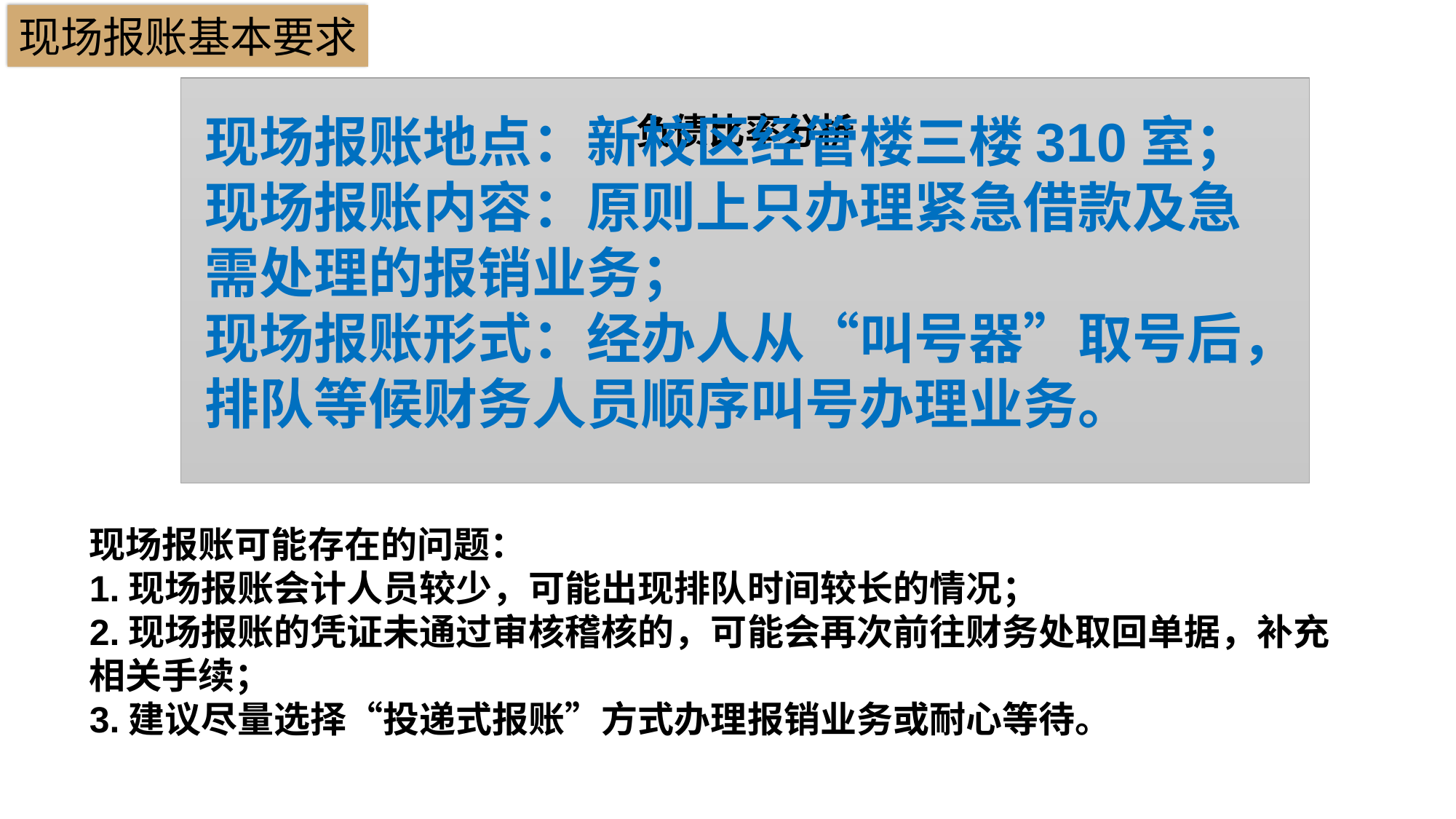

现场报账基本要求

### Chart: 负债比率分析

| Category |
|---|
现场报账地点：新校区经管楼三楼310室；
现场报账内容：原则上只办理紧急借款及急需处理的报销业务；
现场报账形式：经办人从“叫号器”取号后，排队等候财务人员顺序叫号办理业务。
现场报账可能存在的问题：
1.现场报账会计人员较少，可能出现排队时间较长的情况；
2.现场报账的凭证未通过审核稽核的，可能会再次前往财务处取回单据，补充相关手续；
3.建议尽量选择“投递式报账”方式办理报销业务或耐心等待。